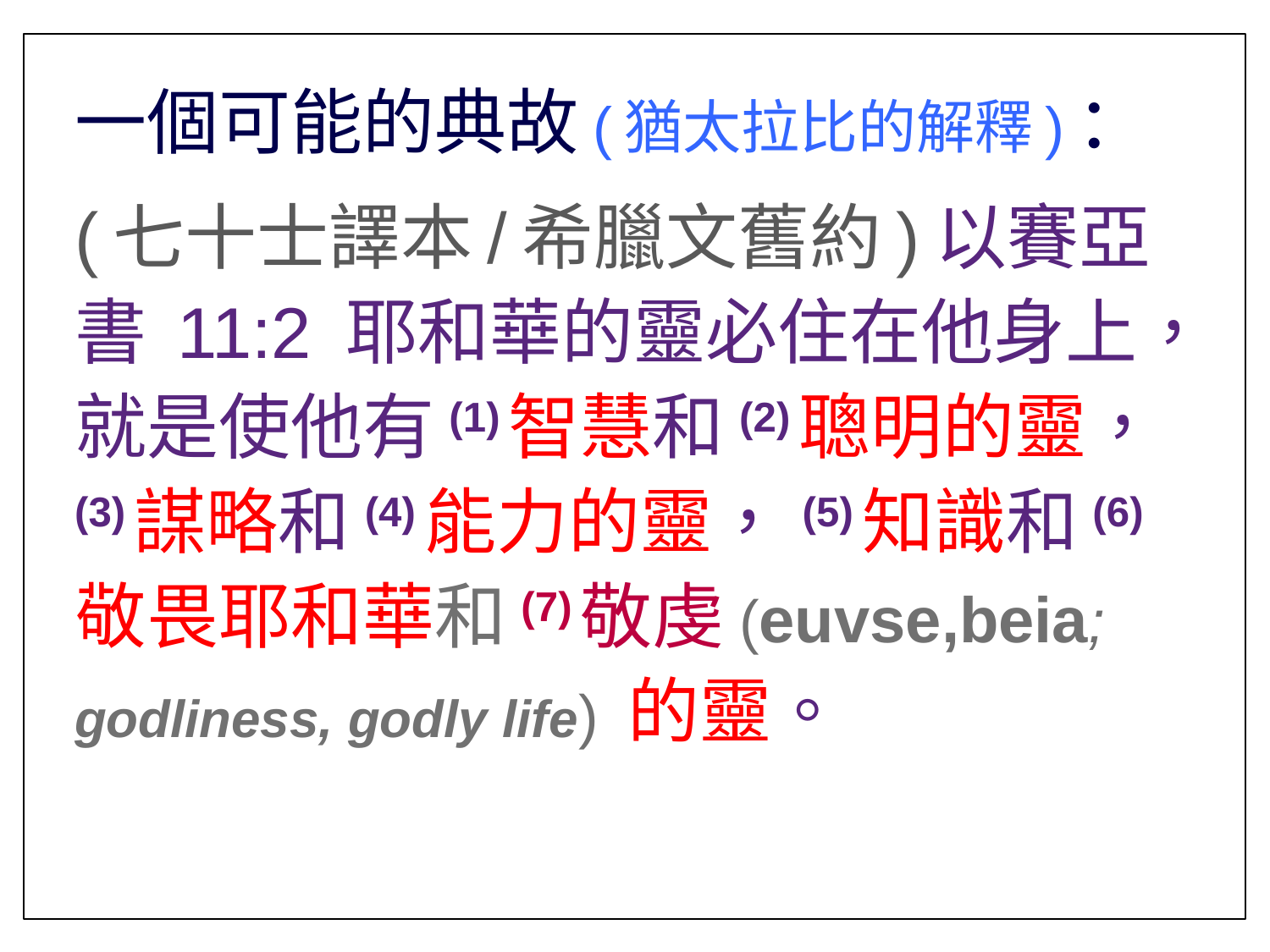

一個可能的典故(猶太拉比的解釋)：
(七十士譯本/希臘文舊約)以賽亞書 11:2 耶和華的靈必住在他身上，就是使他有(1)智慧和(2)聰明的靈， (3)謀略和(4)能力的靈， (5)知識和(6)敬畏耶和華和(7)敬虔(euvse,beia; godliness, godly life) 的靈。